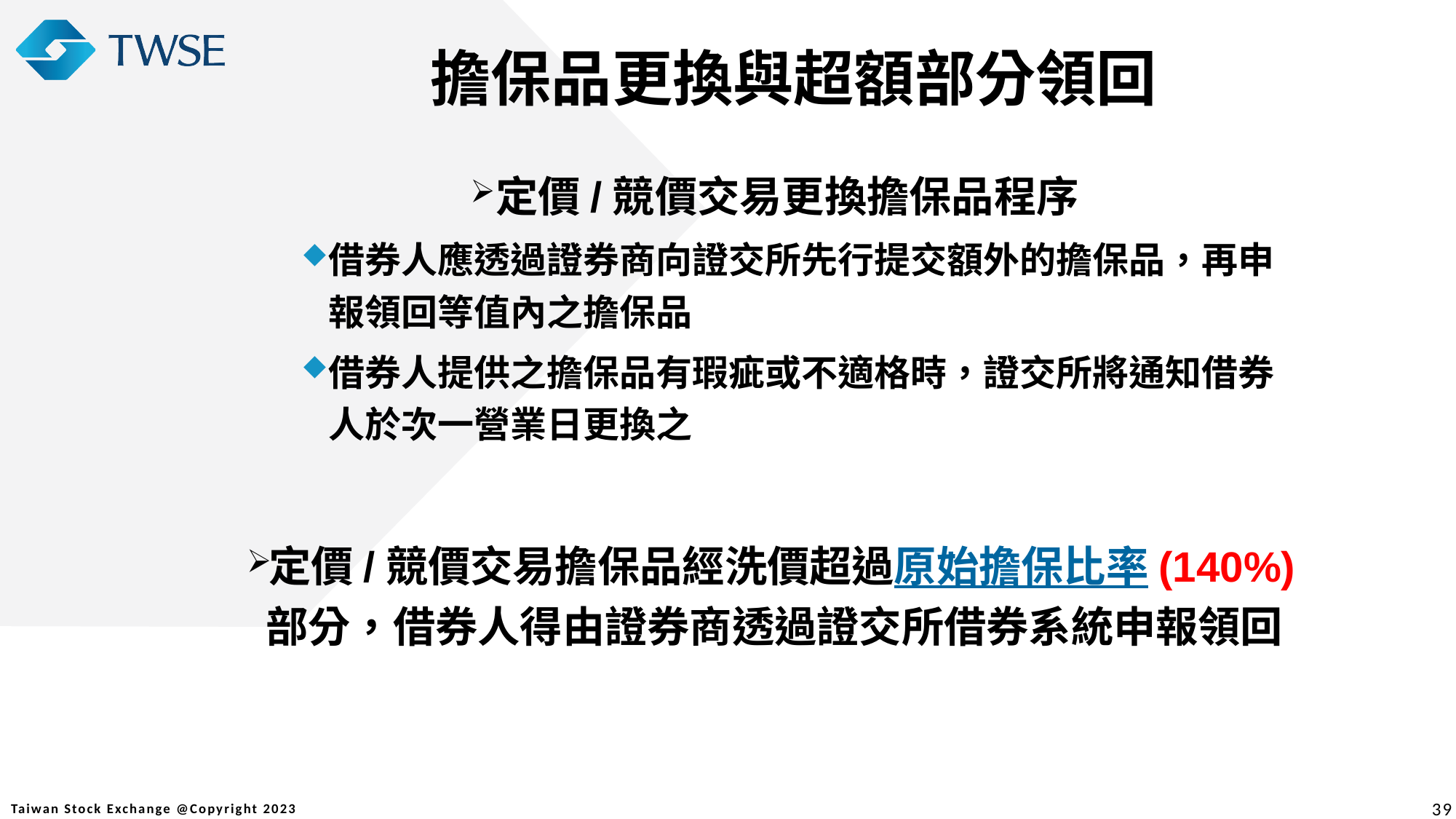

擔保品更換與超額部分領回
定價/競價交易更換擔保品程序
借券人應透過證券商向證交所先行提交額外的擔保品，再申報領回等值內之擔保品
借券人提供之擔保品有瑕疵或不適格時，證交所將通知借券人於次一營業日更換之

定價/競價交易擔保品經洗價超過原始擔保比率(140%)部分，借券人得由證券商透過證交所借券系統申報領回

39